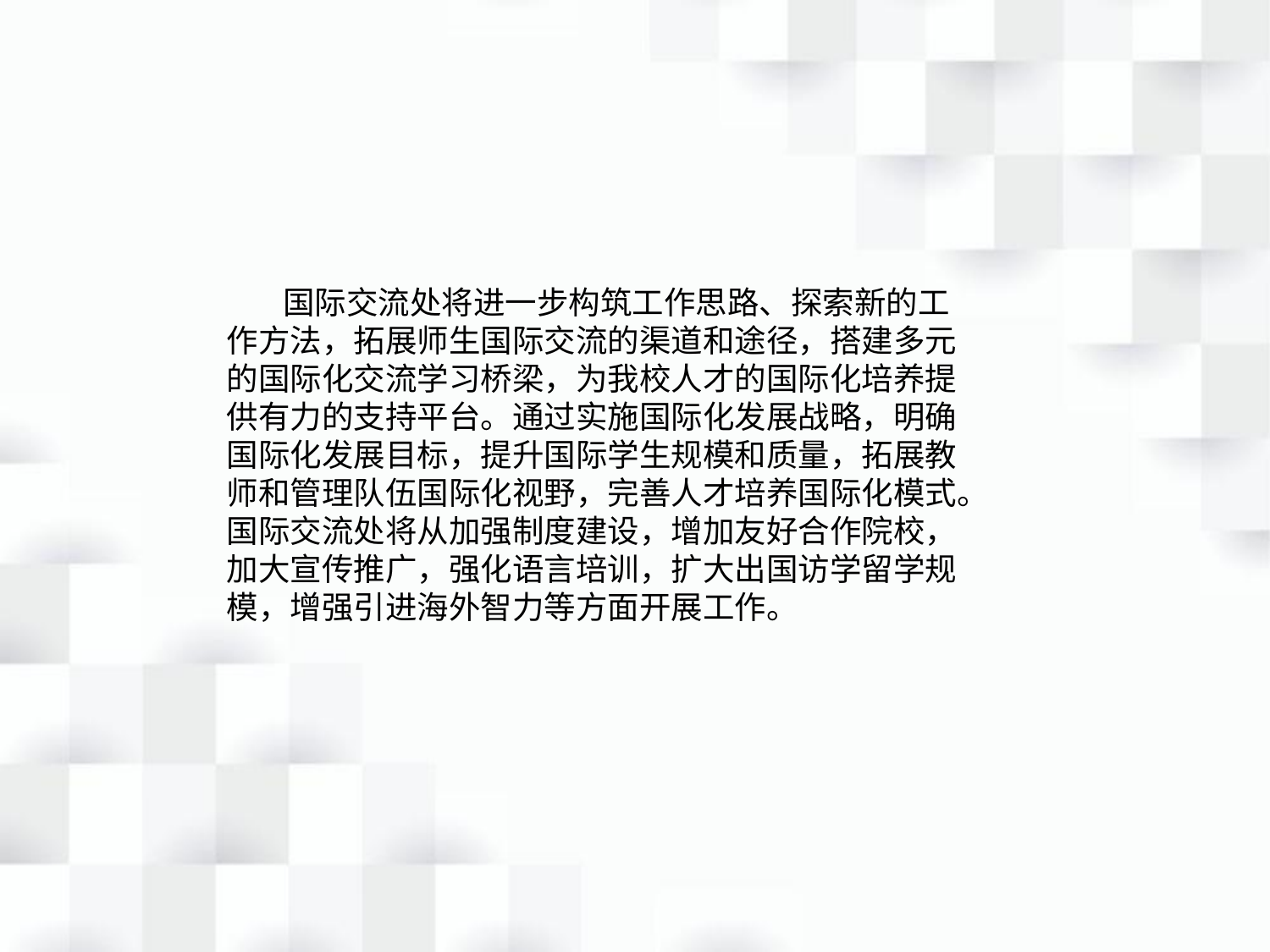

国际交流处将进一步构筑工作思路、探索新的工作方法，拓展师生国际交流的渠道和途径，搭建多元的国际化交流学习桥梁，为我校人才的国际化培养提供有力的支持平台。通过实施国际化发展战略，明确国际化发展目标，提升国际学生规模和质量，拓展教师和管理队伍国际化视野，完善人才培养国际化模式。国际交流处将从加强制度建设，增加友好合作院校，加大宣传推广，强化语言培训，扩大出国访学留学规模，增强引进海外智力等方面开展工作。